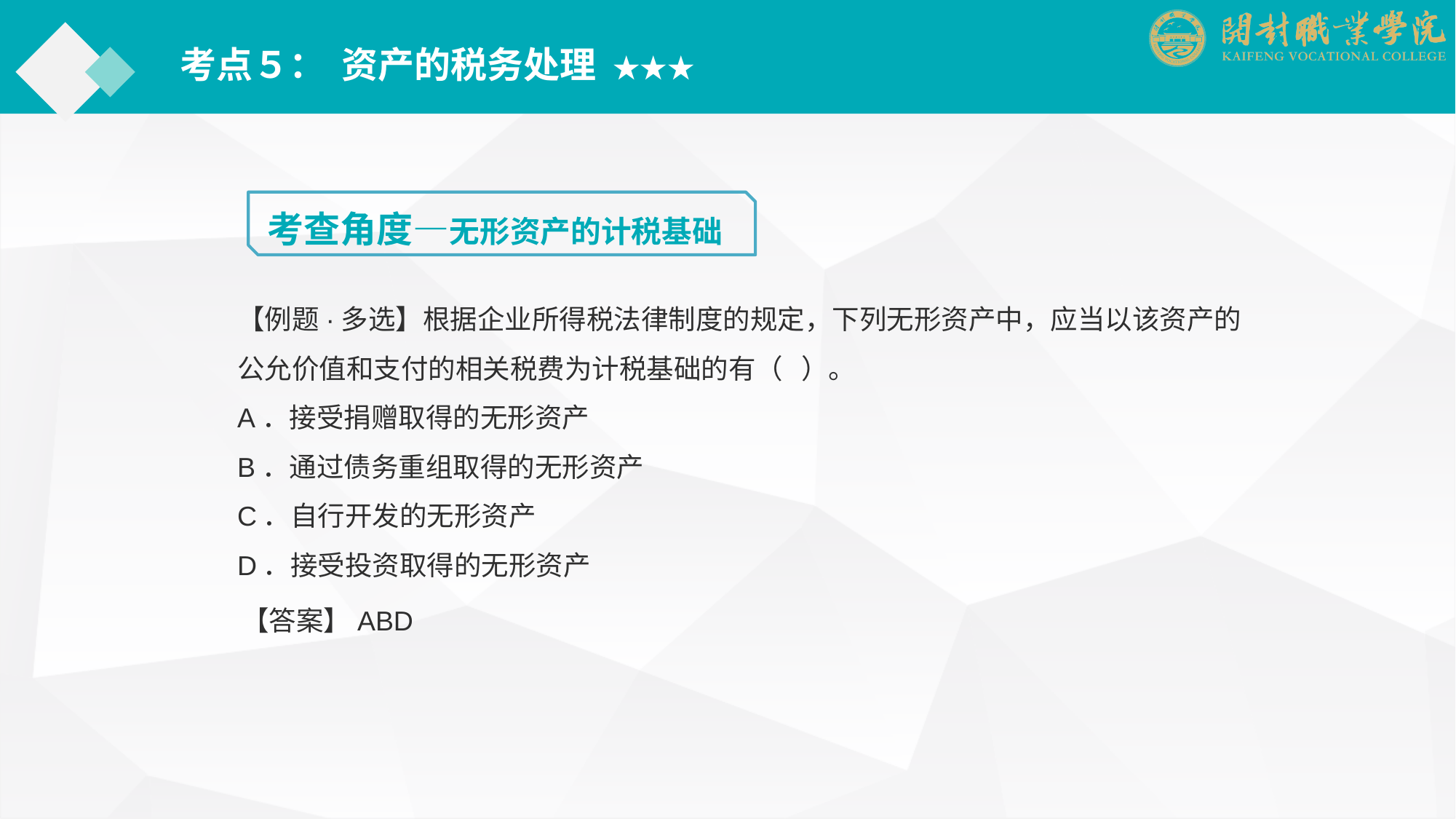

考点５：  资产的税务处理  ★★★

考查角度—无形资产的计税基础
【例题·多选】根据企业所得税法律制度的规定，下列无形资产中，应当以该资产的公允价值和支付的相关税费为计税基础的有（   ）。
A．接受捐赠取得的无形资产
B．通过债务重组取得的无形资产
C．自行开发的无形资产
D．接受投资取得的无形资产
【答案】ABD